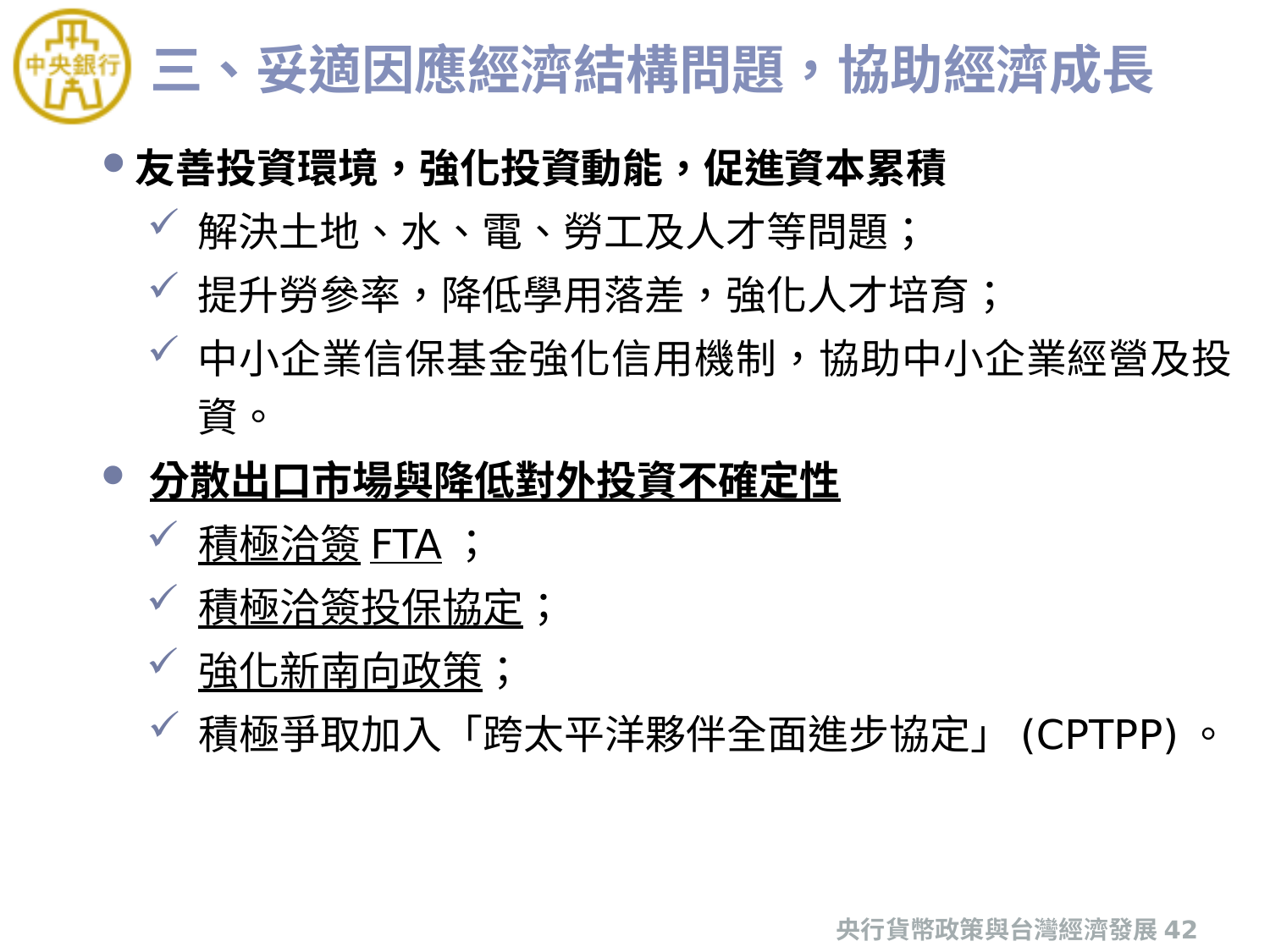

# 三、妥適因應經濟結構問題，協助經濟成長
友善投資環境，強化投資動能，促進資本累積
解決土地、水、電、勞工及人才等問題；
提升勞參率，降低學用落差，強化人才培育；
中小企業信保基金強化信用機制，協助中小企業經營及投資。
分散出口市場與降低對外投資不確定性
積極洽簽FTA；
積極洽簽投保協定；
強化新南向政策；
積極爭取加入「跨太平洋夥伴全面進步協定」(CPTPP)。

央行貨幣政策與台灣經濟發展
42